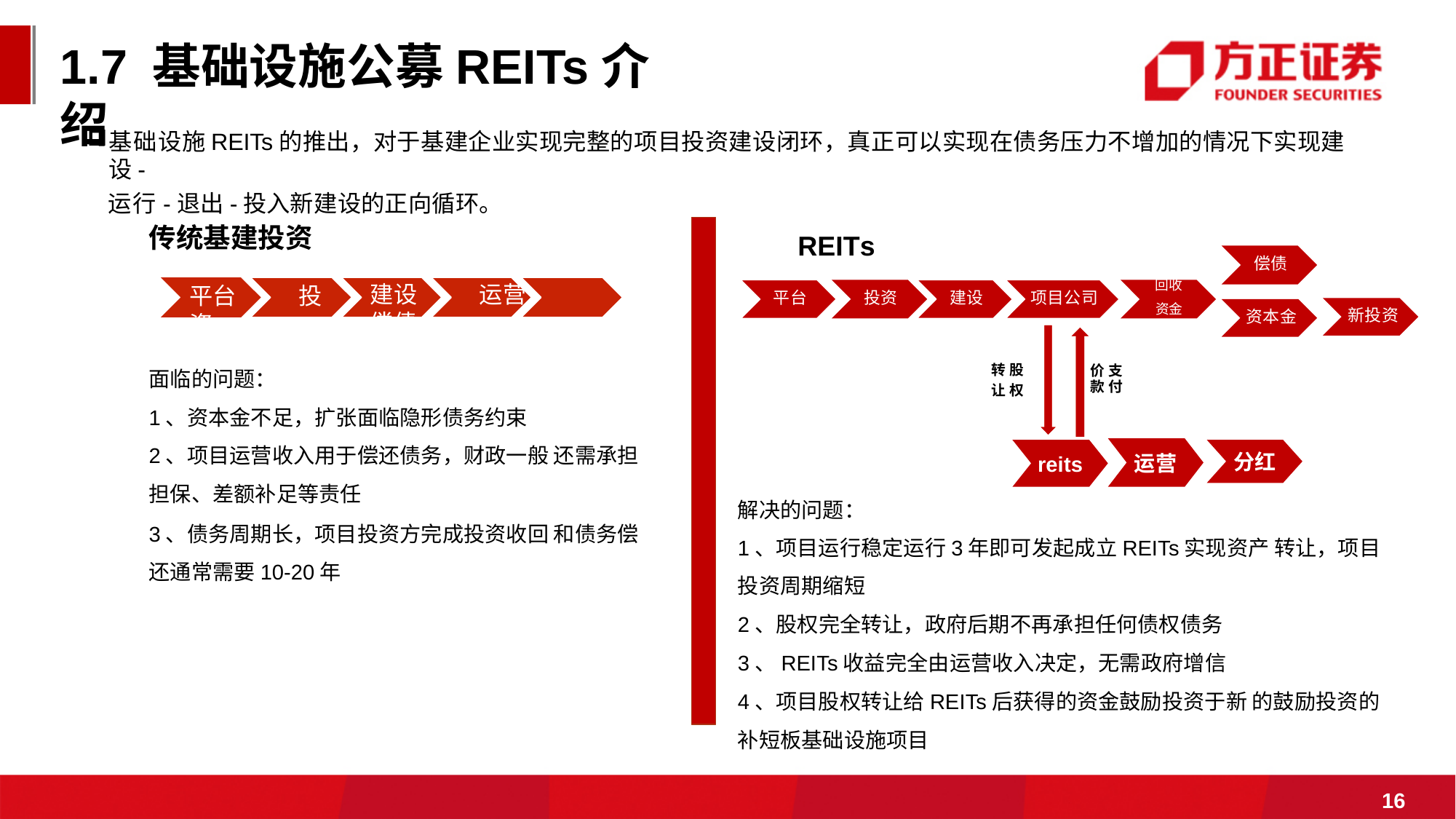

1.7 基础设施公募REITs介绍
基础设施REITs的推出，对于基建企业实现完整的项目投资建设闭环，真正可以实现在债务压力不增加的情况下实现建设-
运行-退出-投入新建设的正向循环。

传统基建投资

平台	投资
REITs

偿债
回收

建设	运营	偿债

平台
投资
建设
项目公司

资金

新投资
资本金

面临的问题：
1、资本金不足，扩张面临隐形债务约束
2、项目运营收入用于偿还债务，财政一般 还需承担担保、差额补足等责任
3、债务周期长，项目投资方完成投资收回 和债务偿还通常需要10-20年
转 股
让 权
价 支
款 付
运营
reits
分红
解决的问题：
1、项目运行稳定运行3年即可发起成立REITs实现资产 转让，项目投资周期缩短
2、股权完全转让，政府后期不再承担任何债权债务
3、REITs收益完全由运营收入决定，无需政府增信
4、项目股权转让给REITs后获得的资金鼓励投资于新 的鼓励投资的补短板基础设施项目
16